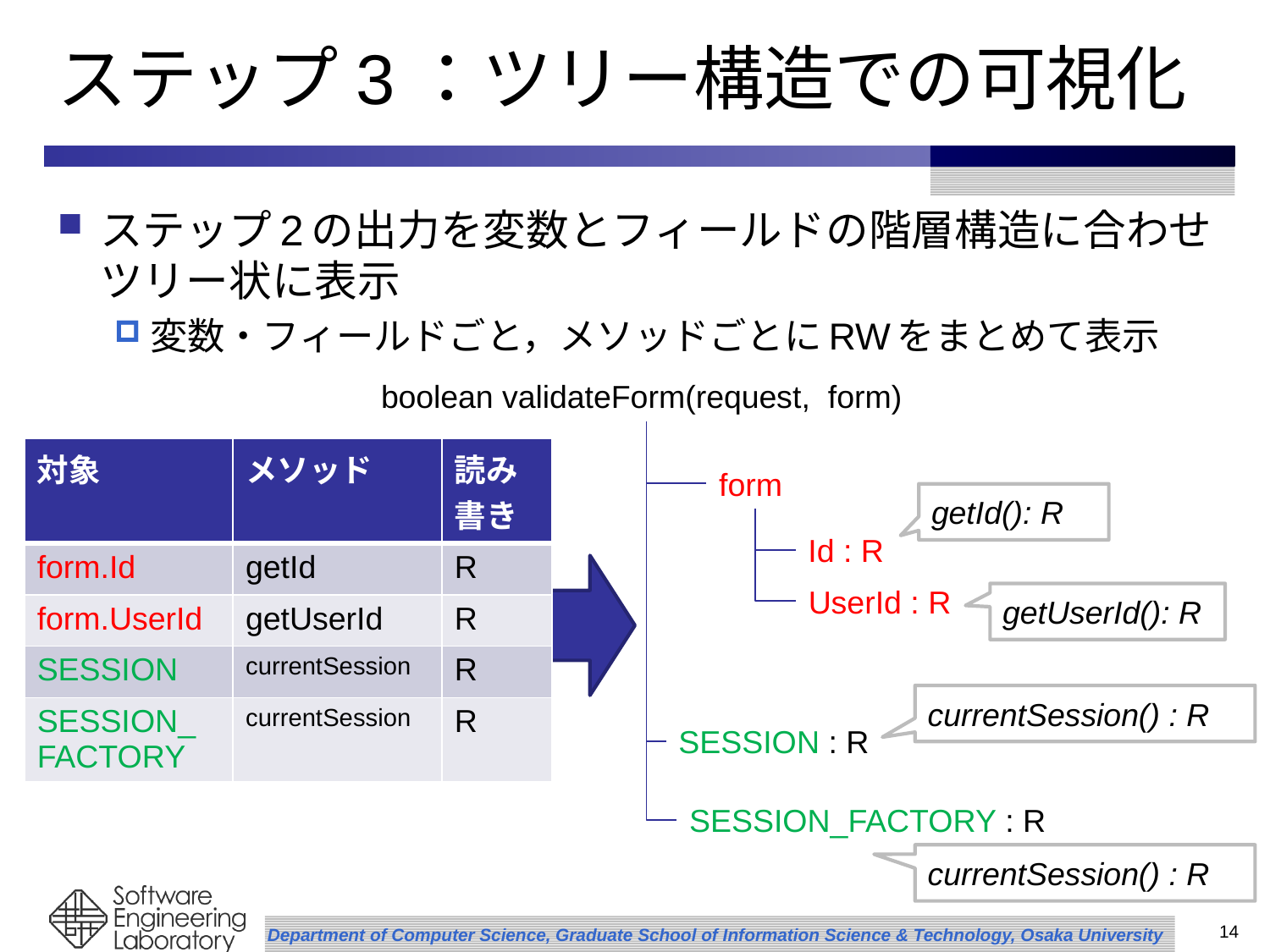

# ステップ3：ツリー構造での可視化
ステップ2の出力を変数とフィールドの階層構造に合わせツリー状に表示
変数・フィールドごと，メソッドごとにRWをまとめて表示
boolean validateForm(request,  form)
| 対象 | メソッド | 読み書き |
| --- | --- | --- |
| form.Id | getId | R |
| form.UserId | getUserId | R |
| SESSION | currentSession | R |
| SESSION\_ FACTORY | currentSession | R |
form
getId(): R
Id : R

UserId : R
getUserId(): R
currentSession() : R
SESSION : R
SESSION_FACTORY : R
currentSession() : R
14